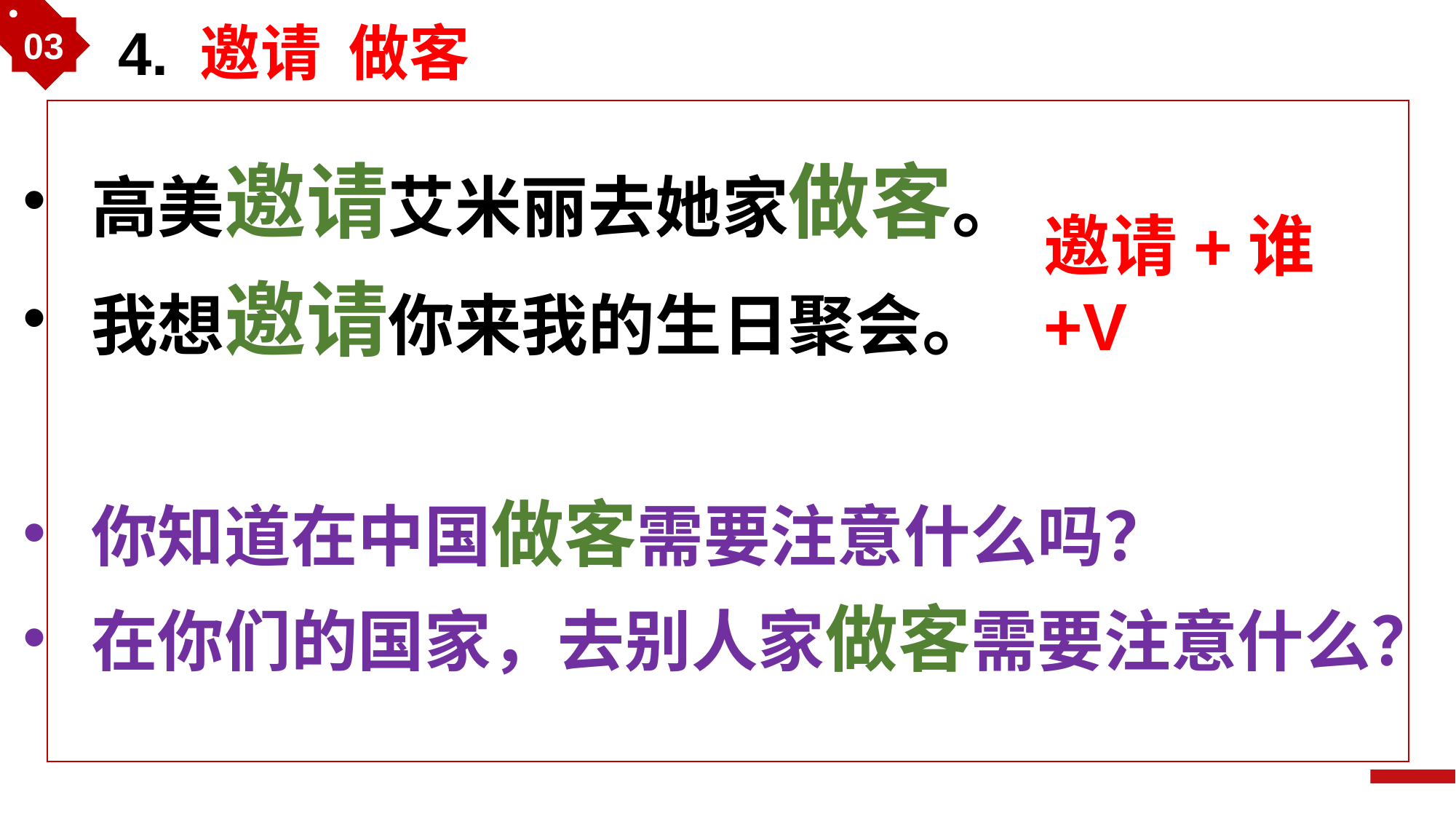

03
4. 邀请  做客

高美邀请艾米丽去她家做客。
我想邀请你来我的生日聚会。

你知道在中国做客需要注意什么吗？
在你们的国家，去别人家做客需要注意什么？

邀请+谁+V